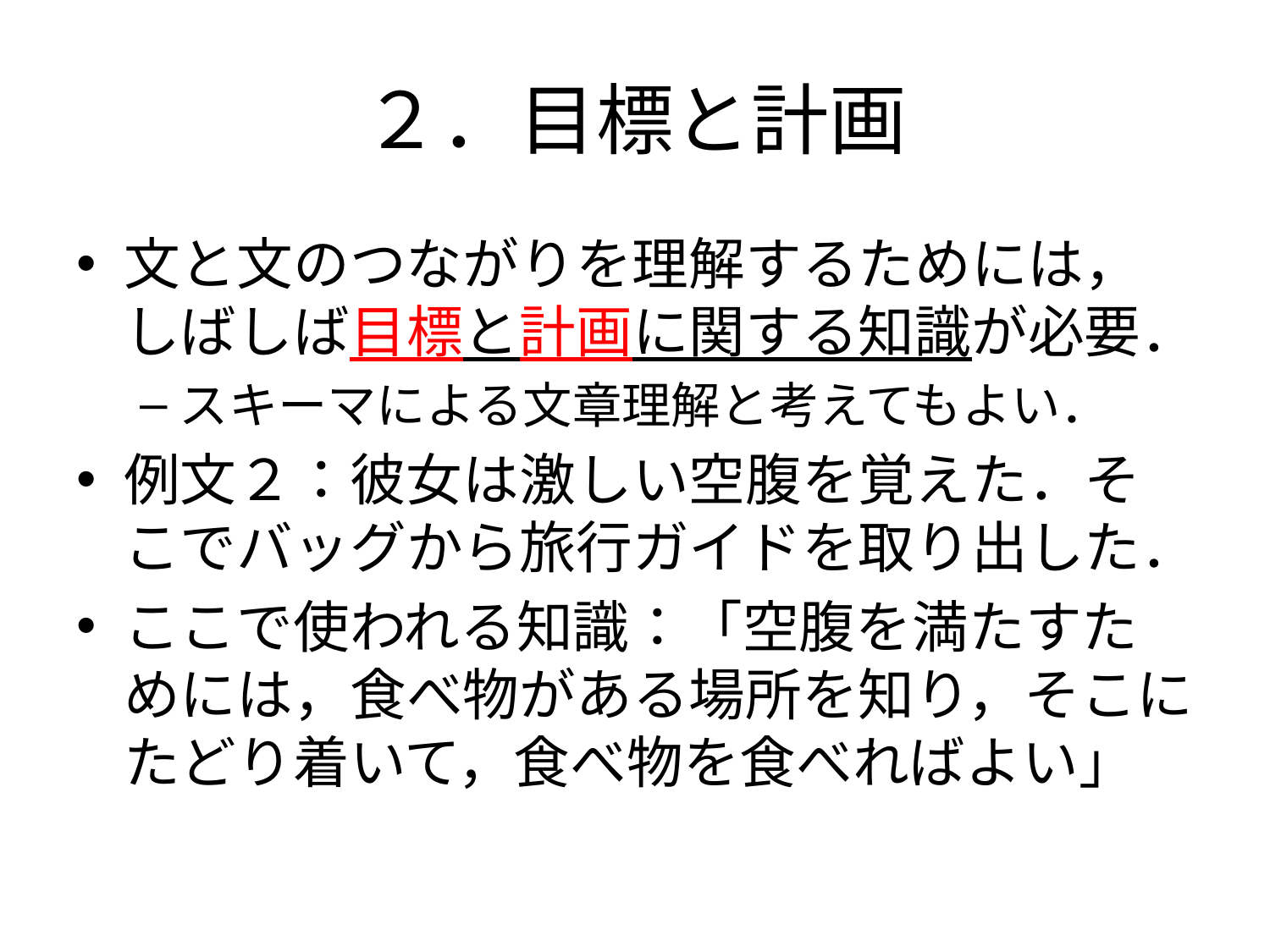

# ２．目標と計画
文と文のつながりを理解するためには，しばしば目標と計画に関する知識が必要．
スキーマによる文章理解と考えてもよい．
例文２：彼女は激しい空腹を覚えた．そこでバッグから旅行ガイドを取り出した．
ここで使われる知識：「空腹を満たすためには，食べ物がある場所を知り，そこにたどり着いて，食べ物を食べればよい」